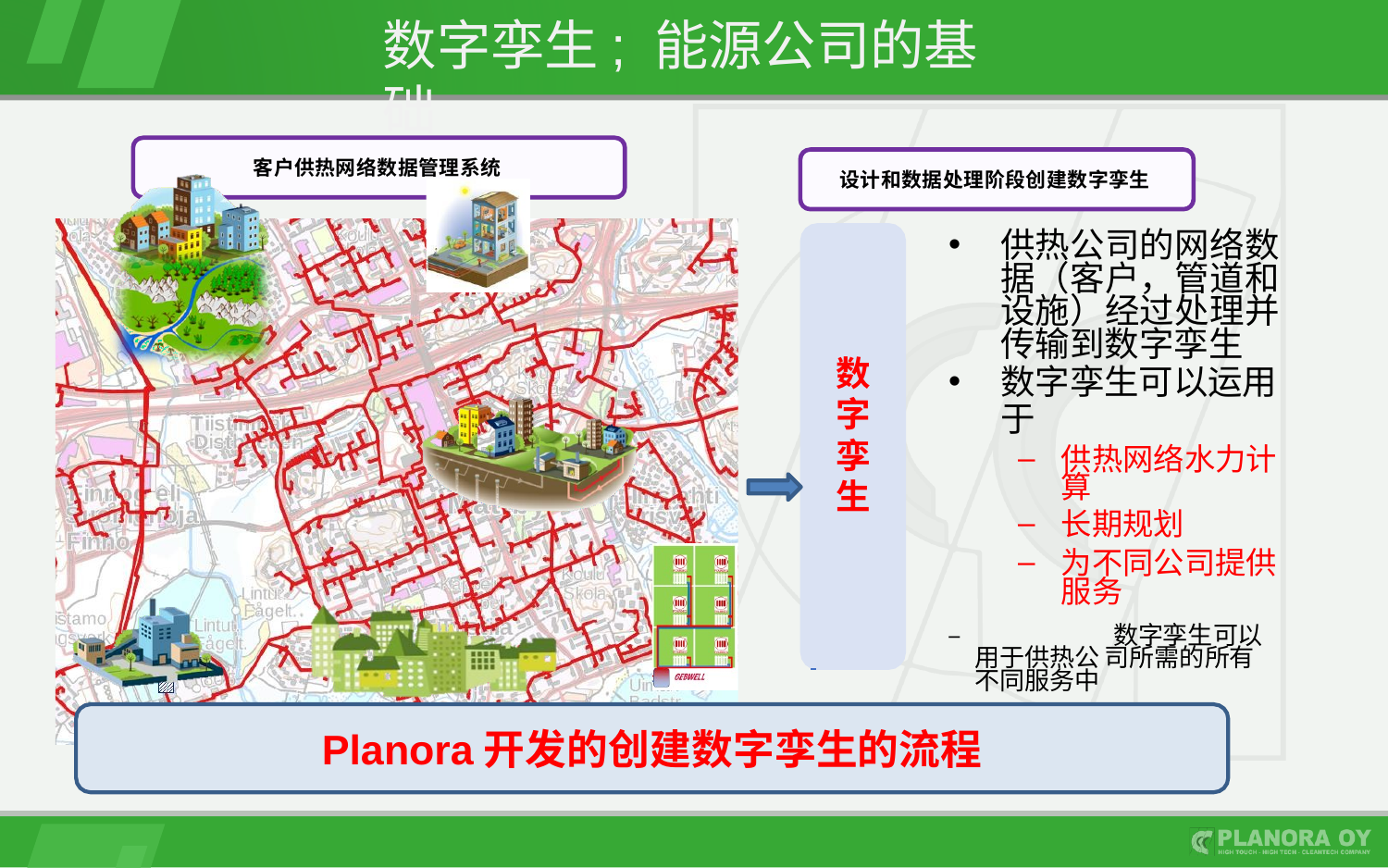

# 数字孪生; 能源公司的基础

客户供热网络数据管理系统
设计和数据处理阶段创建数字孪生

供热公司的网络数 据（客户，管道和 设施）经过处理并 传输到数字孪生
数字孪生可以运用
于

数 字 孪 生

供热网络水力计 算
长期规划
为不同公司提供 服务

–		数字孪生可以用于供热公 司所需的所有不同服务中

Planora开发的创建数字孪生的流程